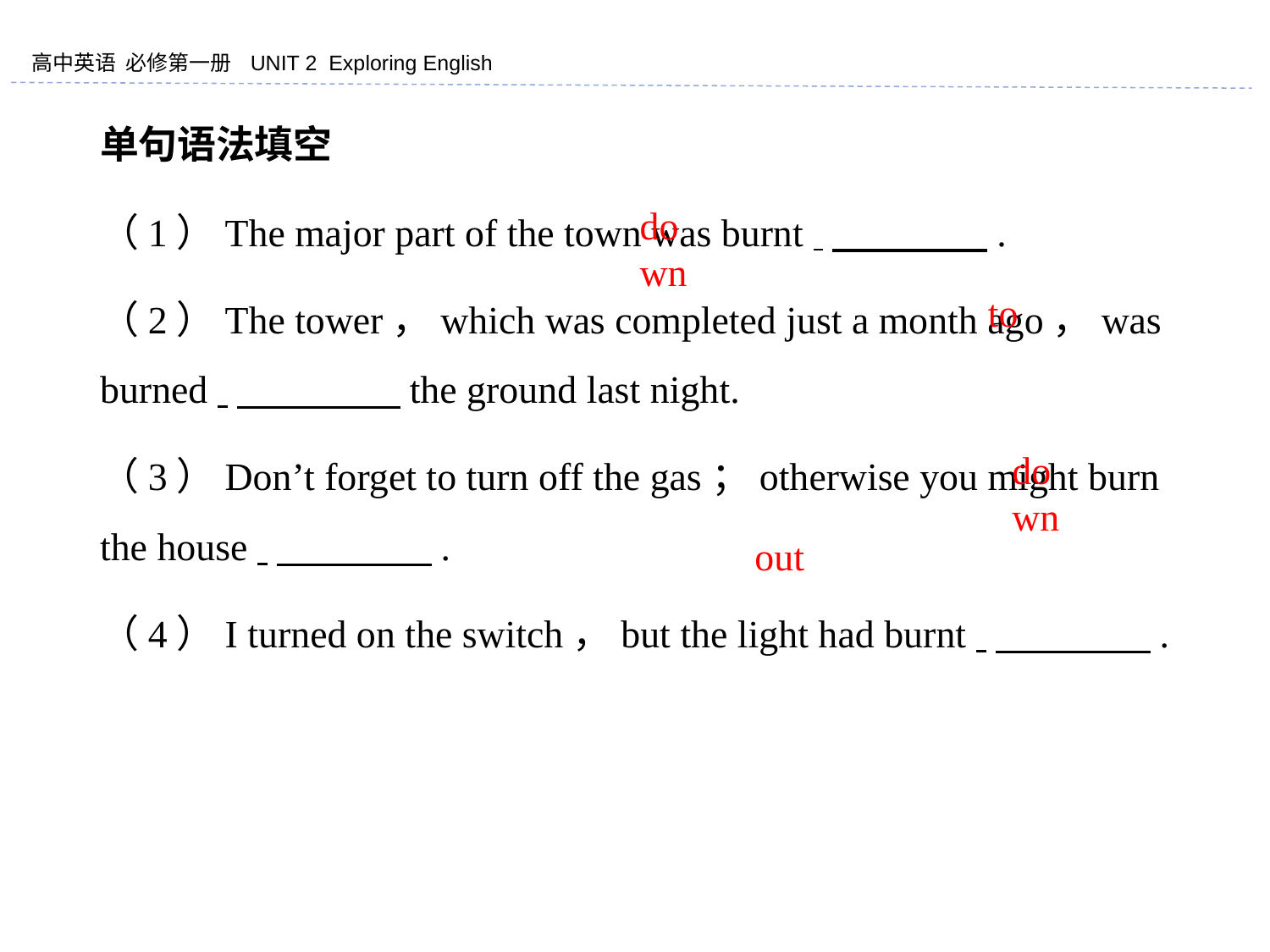

单句语法填空
（1）The major part of the town was burnt  　　　　.
（2）The tower，which was completed just a month ago，was burned  　　　　 the ground last night.
（3）Don’t forget to turn off the gas；otherwise you might burn the house  　　　　.
（4）I turned on the switch，but the light had burnt  　　　　.

down
to
down
out